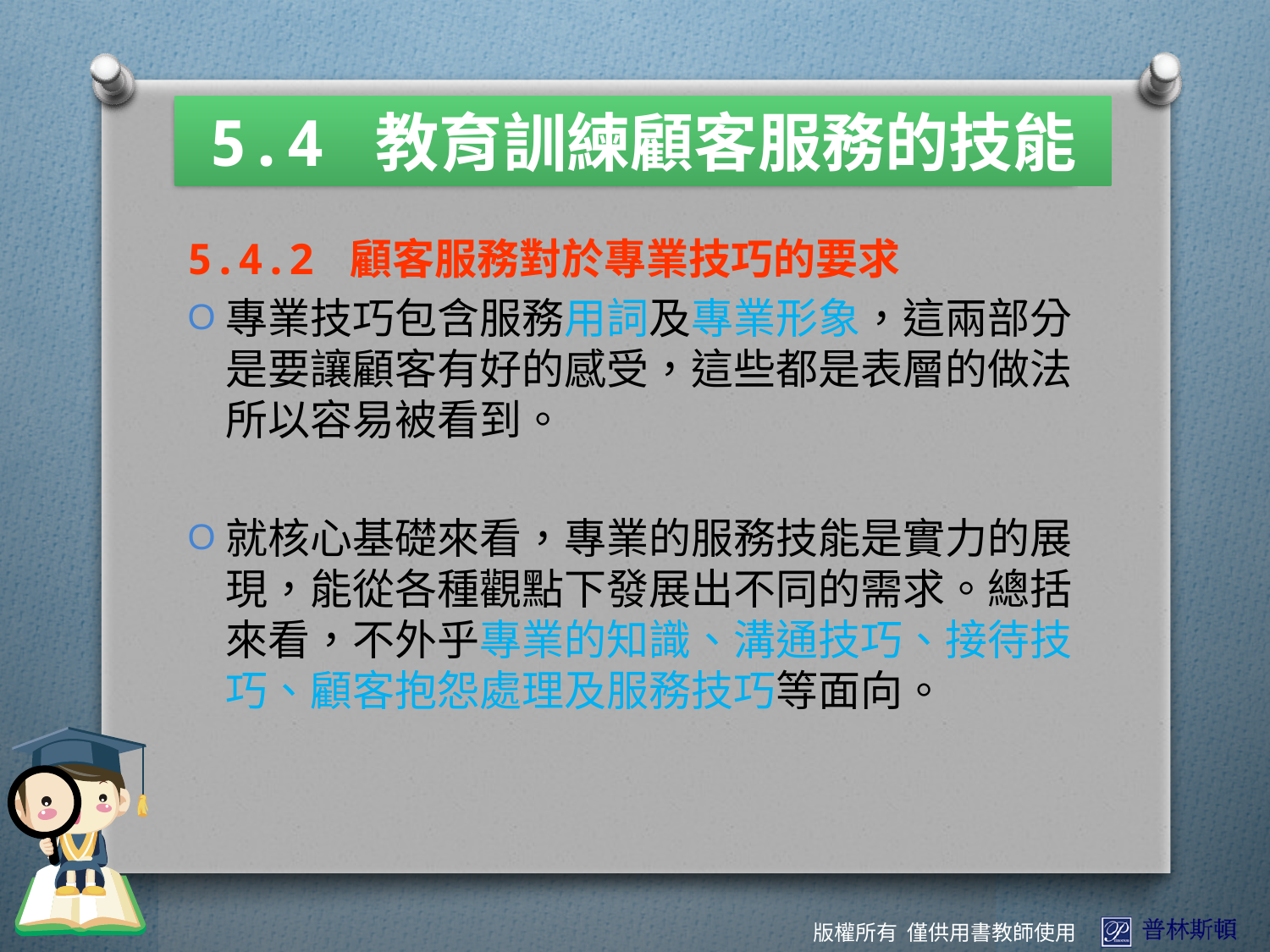

5.4 教育訓練顧客服務的技能
5.4.2 顧客服務對於專業技巧的要求
專業技巧包含服務用詞及專業形象，這兩部分是要讓顧客有好的感受，這些都是表層的做法所以容易被看到。

就核心基礎來看，專業的服務技能是實力的展現，能從各種觀點下發展出不同的需求。總括來看，不外乎專業的知識、溝通技巧、接待技巧、顧客抱怨處理及服務技巧等面向。